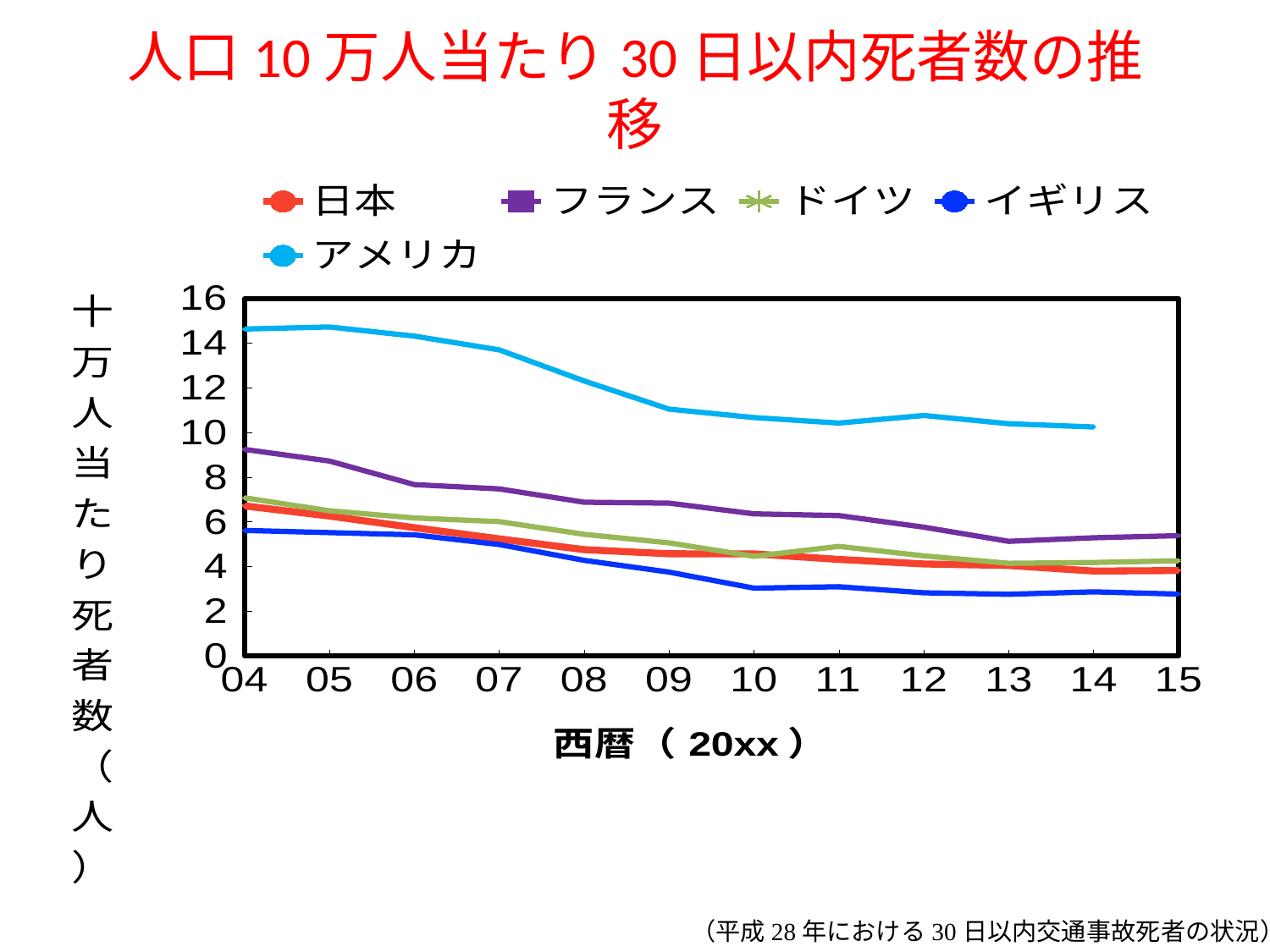

# 人口10万人当たり30日以内死者数の推移

### Chart

| Category | 日本 | フランス | ドイツ | イギリス | アメリカ |
|---|---|---|---|---|---|
| 04 | 6.716868177935888 | 9.243799824151292 | 7.078494751427 | 5.617980901667237 | 14.62951671045242 |
| 05 | 6.262971171693279 | 8.7232862072477 | 6.498114946671635 | 5.521965072710177 | 14.72336922772991 |
| 06 | 5.741657022493441 | 7.669414458202928 | 6.17555048494326 | 5.421928366199205 | 14.31329599695036 |
| 07 | 5.23988416686233 | 7.476304242084156 | 6.012276804397978 | 4.988659727825314 | 13.69678806220101 |
| 08 | 4.75773062745067 | 6.880195090466596 | 5.44529041794179 | 4.27828958737749 | 12.3063934783895 |
| 09 | 4.573504996397578 | 6.840553110507399 | 5.063269157778832 | 3.753584576901633 | 11.04502758468176 |
| 10 | 4.570621912006902 | 6.360208800301632 | 4.459534655626915 | 3.035399159610306 | 10.6680253185775 |
| 11 | 4.321501197369754 | 6.283460258279232 | 4.903879437127115 | 3.097093322611491 | 10.42370668306235 |
| 12 | 4.116620630834357 | 5.764014250763893 | 4.481630915285971 | 2.828662038146752 | 10.76292840541889 |
| 13 | 4.050503862290705 | 5.130470228476253 | 4.146602916362087 | 2.76106690994838 | 10.39313004940945 |
| 14 | 3.800531037408286 | 5.288981079983054 | 4.181139130246049 | 2.870113345636945 | 10.24753863373812 |
| 15 | 3.822698551340462 | 5.384487405355694 | 4.259981432688038 | 2.770694298823434 | None |
（平成28年における30日以内交通事故死者の状況）